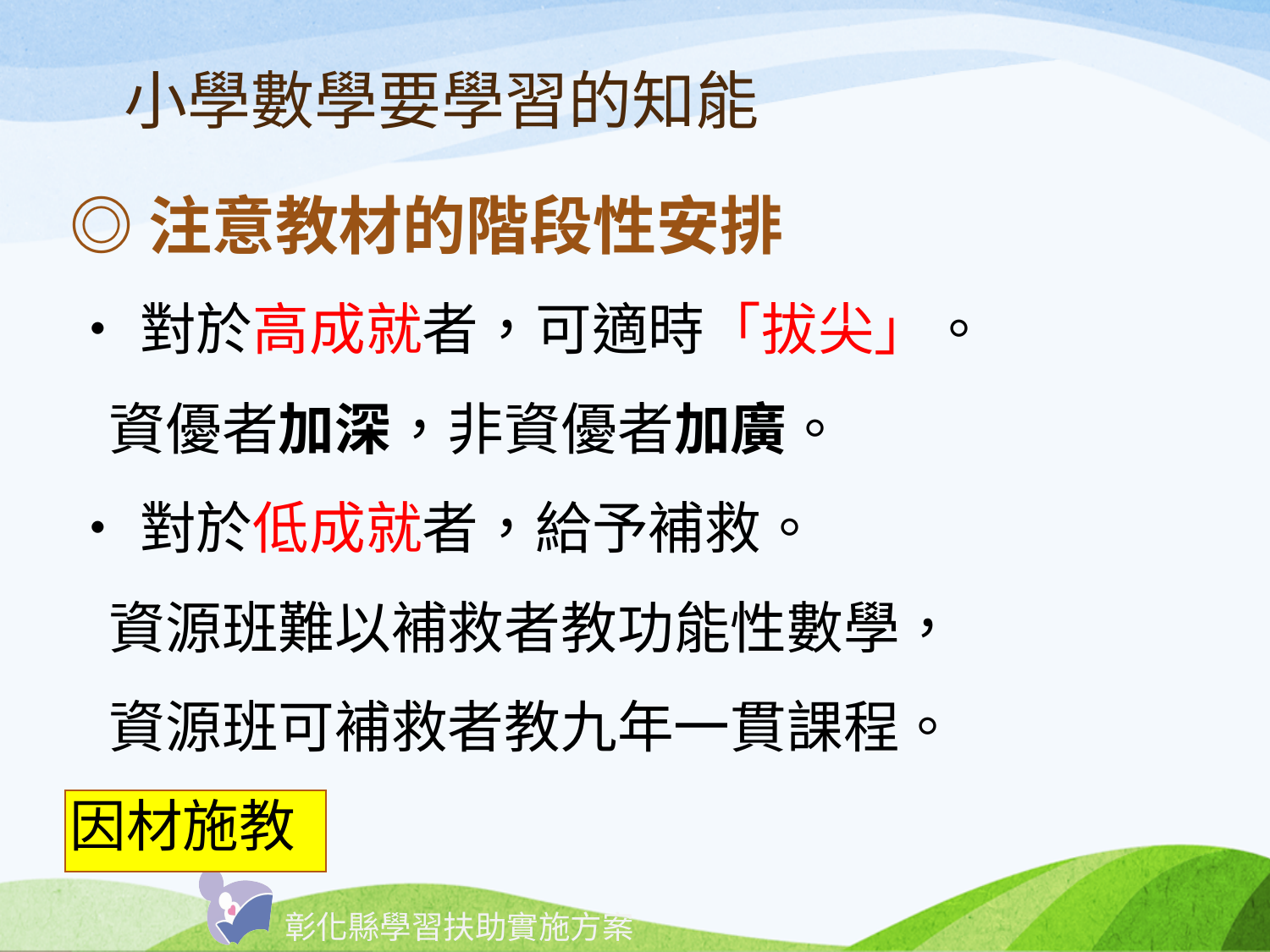

# 小學數學要學習的知能
◎注意教材的階段性安排
•對於高成就者，可適時「拔尖」。
  資優者加深，非資優者加廣。
•對於低成就者，給予補救。
  資源班難以補救者教功能性數學，
  資源班可補救者教九年一貫課程。
因材施教